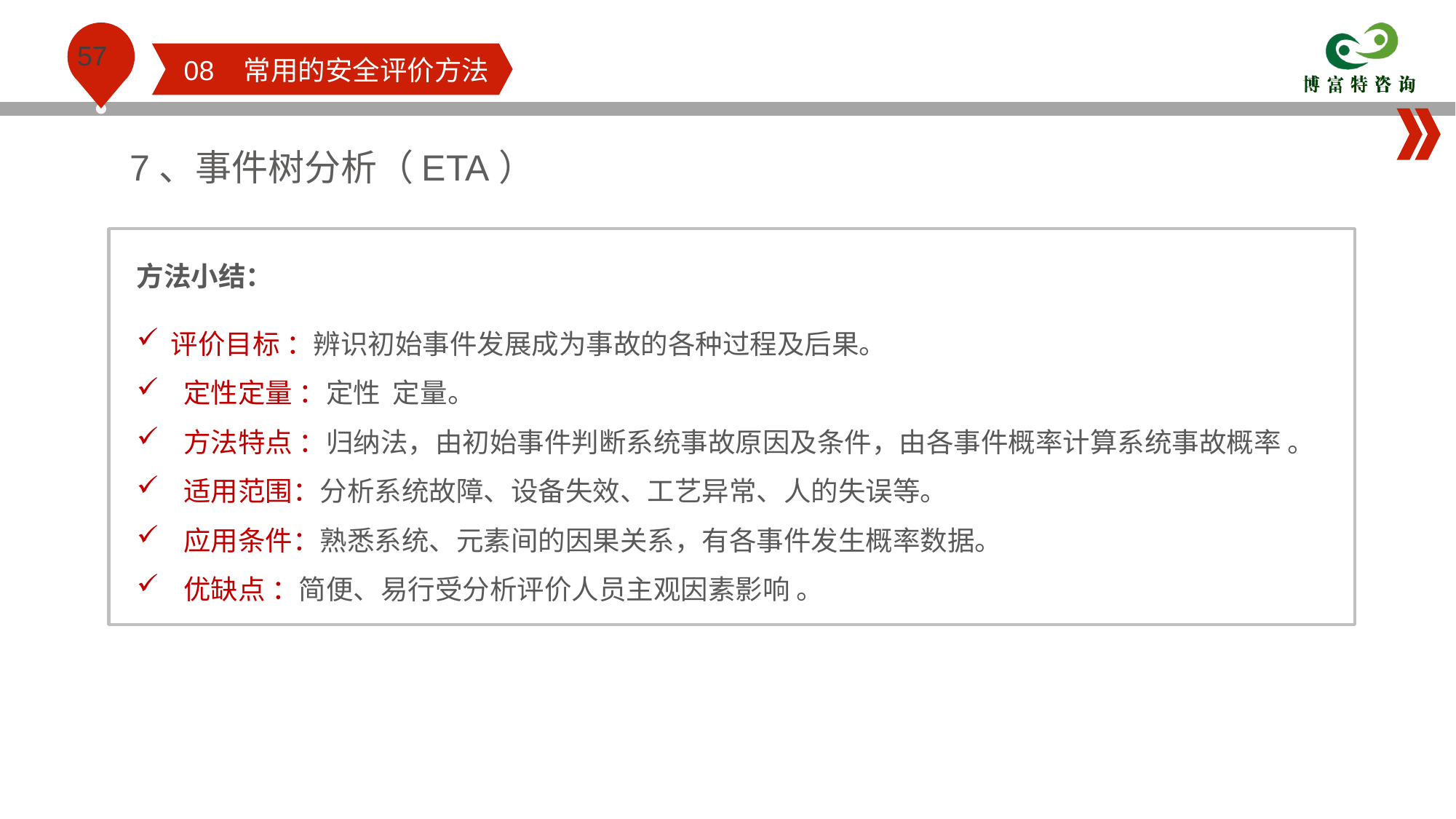

08   常用的安全评价方法
7、事件树分析（ETA）

方法小结：
评价目标 ：辨识初始事件发展成为事故的各种过程及后果。
 定性定量 ：定性  定量。
 方法特点 ：归纳法，由初始事件判断系统事故原因及条件，由各事件概率计算系统事故概率 。
 适用范围：分析系统故障、设备失效、工艺异常、人的失误等。
 应用条件：熟悉系统、元素间的因果关系，有各事件发生概率数据。
 优缺点 ：简便、易行受分析评价人员主观因素影响 。